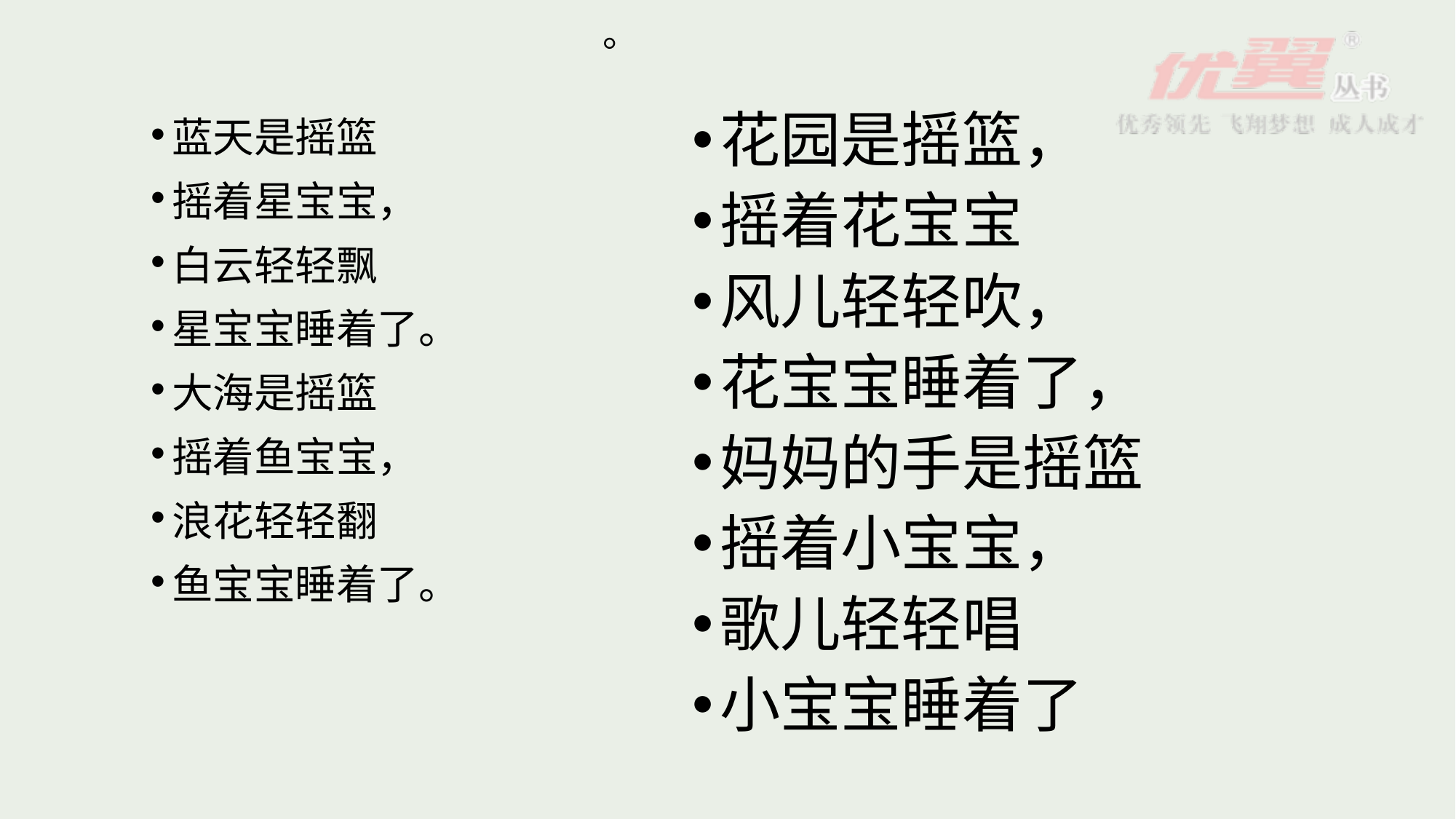

。

蓝天是摇篮
摇着星宝宝，
白云轻轻飘
星宝宝睡着了。
大海是摇篮
摇着鱼宝宝，
浪花轻轻翻
鱼宝宝睡着了。

花园是摇篮，
摇着花宝宝
风儿轻轻吹，
花宝宝睡着了，
妈妈的手是摇篮
摇着小宝宝，
歌儿轻轻唱
小宝宝睡着了